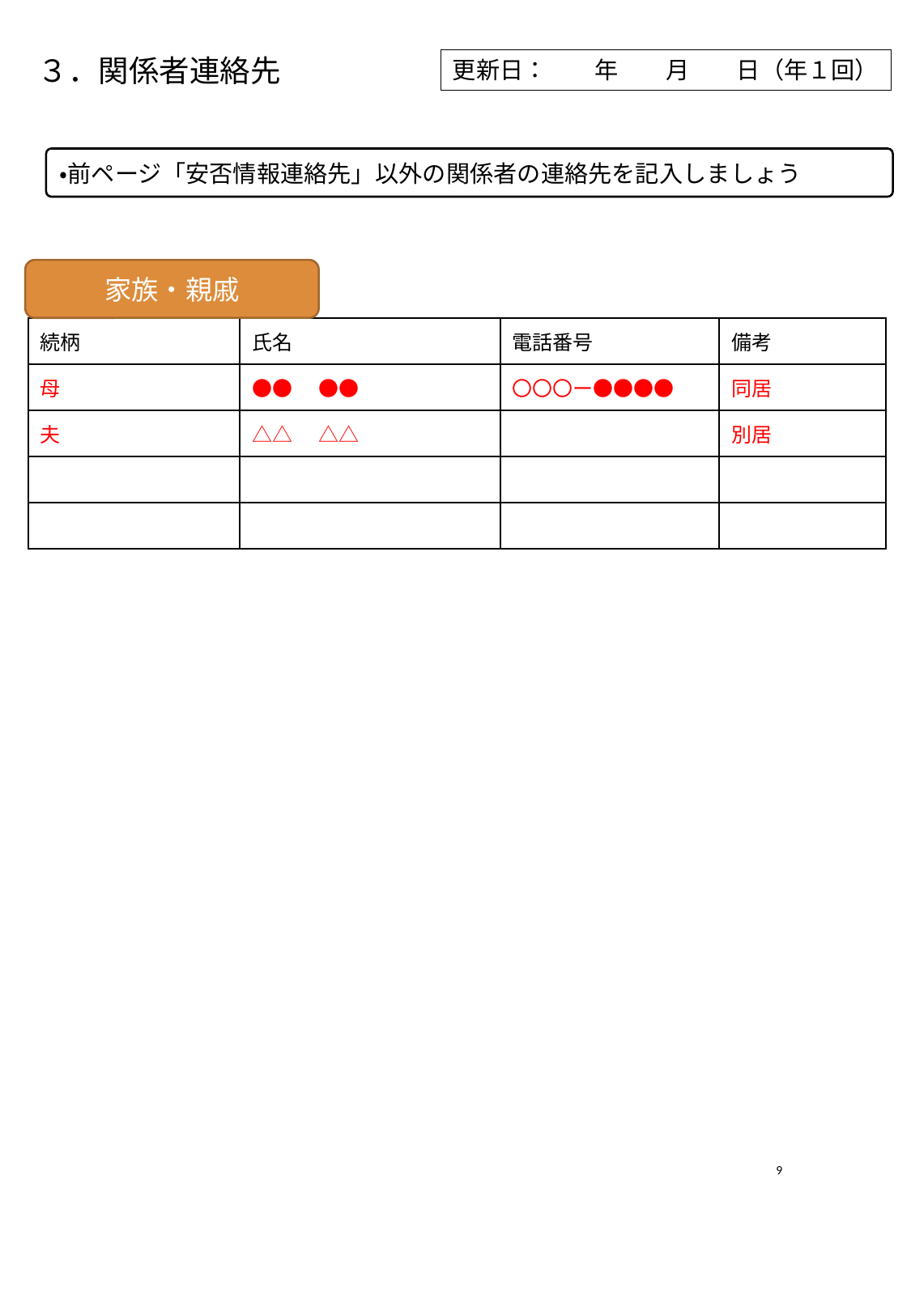

３．関係者連絡先
更新日：　　年　　月　　日（年１回）
・前ページ「安否情報連絡先」以外の関係者の連絡先を記入しましょう
家族・親戚
| 続柄 | 氏名 | 電話番号 | 備考 |
| --- | --- | --- | --- |
| 母 | ●●　●● | 〇〇〇ー●●●● | 同居 |
| 夫 | △△　△△ |  | 別居 |
|  |  |  |  |
|  |  |  |  |
9